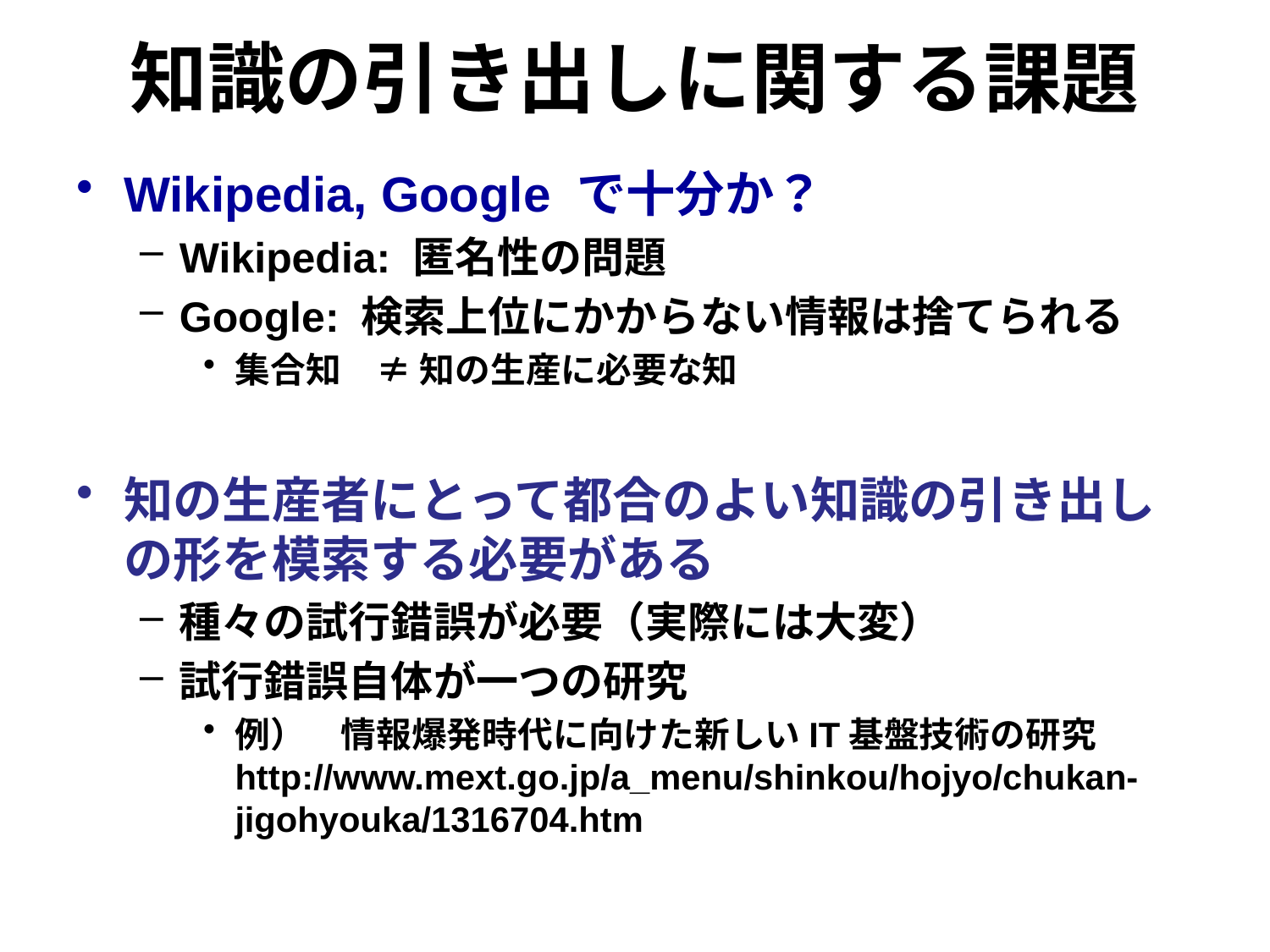

# 知識の引き出しに関する課題
Wikipedia, Google で十分か？
Wikipedia: 匿名性の問題
Google: 検索上位にかからない情報は捨てられる
集合知　≠ 知の生産に必要な知

知の生産者にとって都合のよい知識の引き出しの形を模索する必要がある
種々の試行錯誤が必要（実際には大変）
試行錯誤自体が一つの研究
例）　情報爆発時代に向けた新しいIT基盤技術の研究
http://www.mext.go.jp/a_menu/shinkou/hojyo/chukan-jigohyouka/1316704.htm